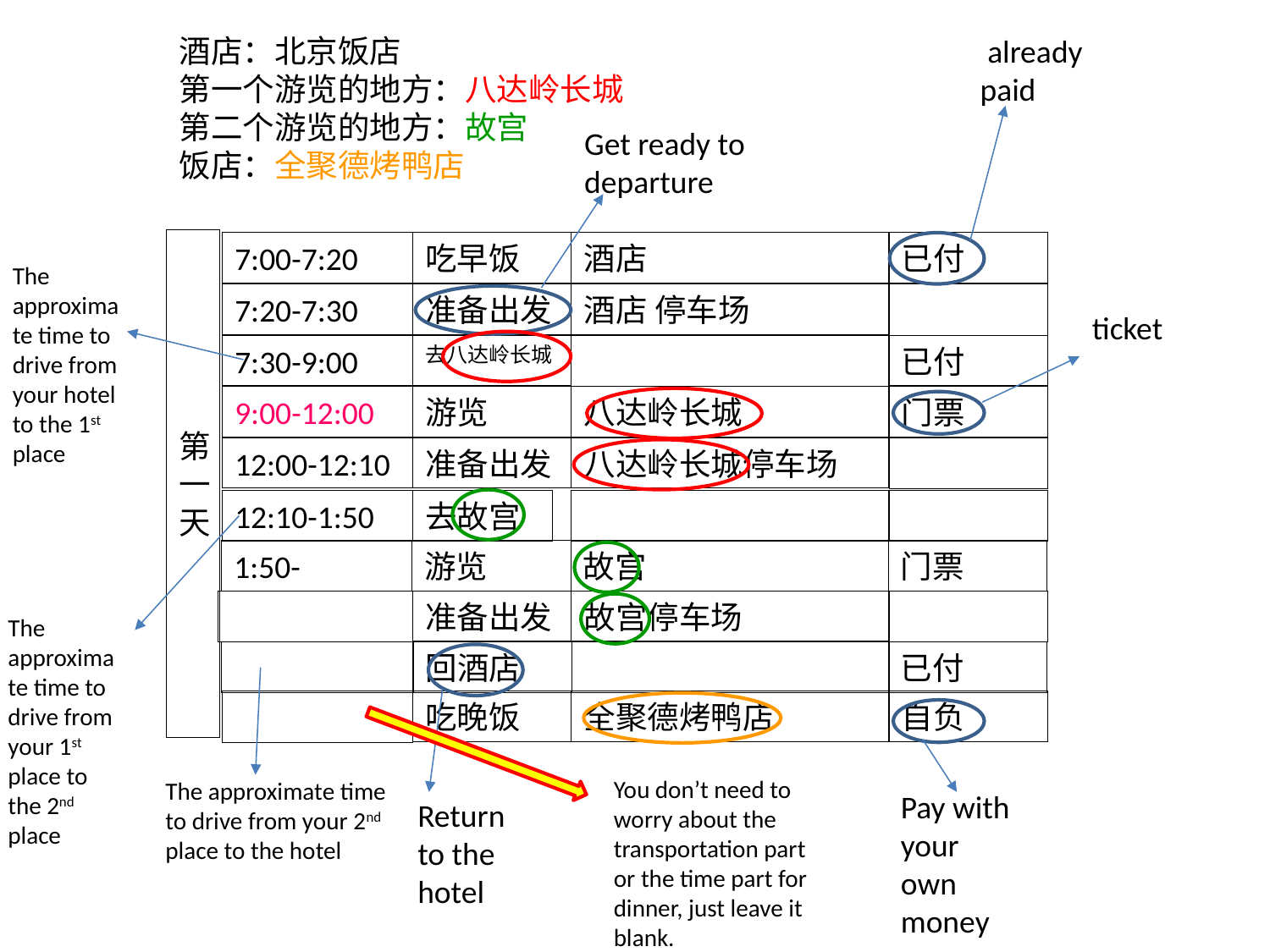

酒店：北京饭店
第一个游览的地方：八达岭长城
第二个游览的地方：故宫
饭店：全聚德烤鸭店

 already paid
Get ready to departure

第
一
天

7:00-7:20
吃早饭
酒店
已付

The approximate time to drive from your hotel to the 1st place
7:20-7:30
准备出发
酒店 停车场

ticket

7:30-9:00
去八达岭长城

已付
9:00-12:00
游览
八达岭长城
门票

12:00-12:10
准备出发
八达岭长城停车场

12:10-1:50
去故宫

1:50-
游览
故宫
门票

准备出发
故宫停车场

The approximate time to drive from your 1st place to the 2nd place

回酒店

已付

吃晚饭
全聚德烤鸭店
自负

You don’t need to worry about the transportation part or the time part for dinner, just leave it blank.
The approximate time to drive from your 2nd  place to the hotel
Pay with your own money
Return to the hotel